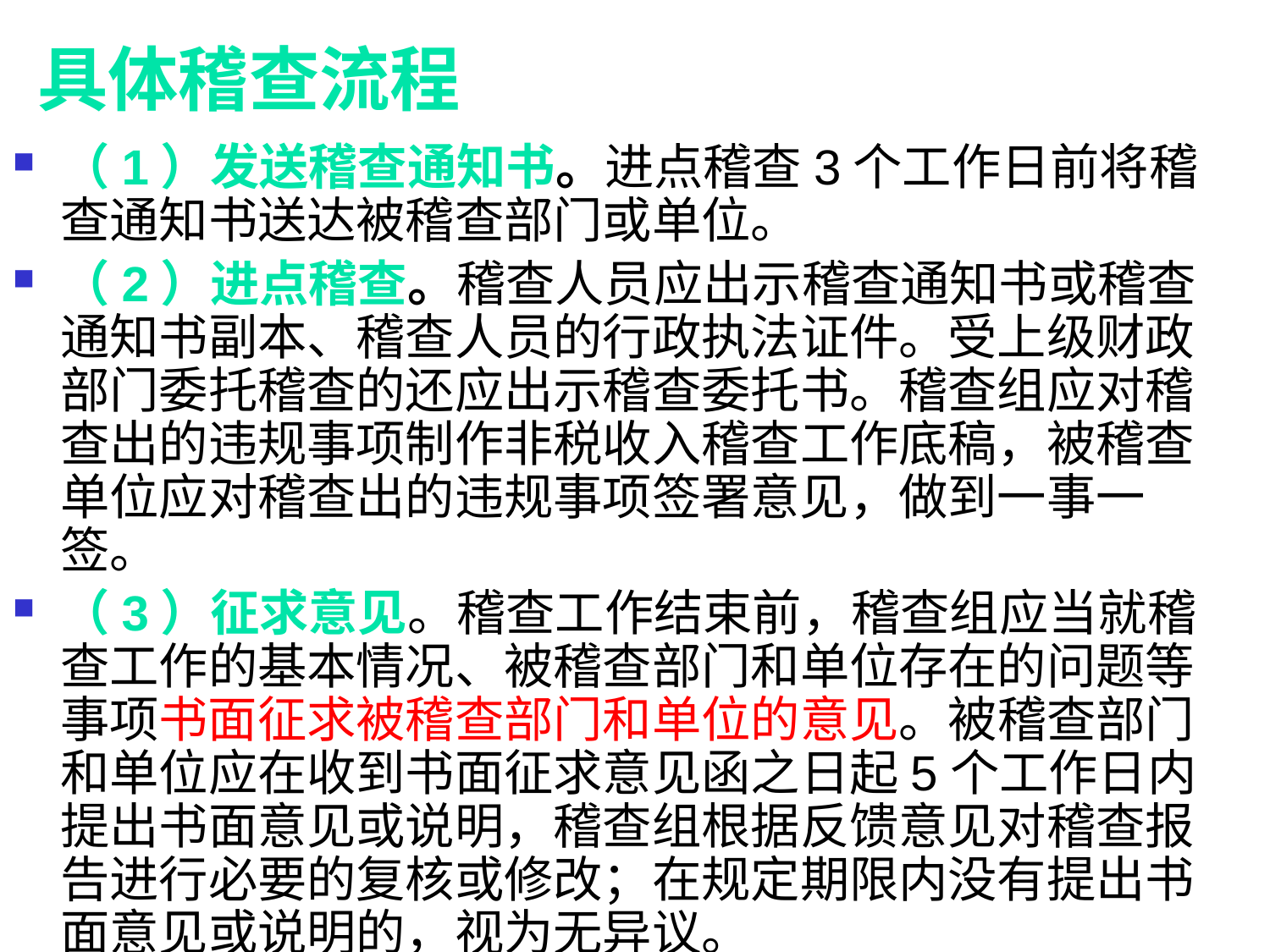

# 具体稽查流程
（1）发送稽查通知书。进点稽查3个工作日前将稽查通知书送达被稽查部门或单位。
（2）进点稽查。稽查人员应出示稽查通知书或稽查通知书副本、稽查人员的行政执法证件。受上级财政部门委托稽查的还应出示稽查委托书。稽查组应对稽查出的违规事项制作非税收入稽查工作底稿，被稽查单位应对稽查出的违规事项签署意见，做到一事一签。
（3）征求意见。稽查工作结束前，稽查组应当就稽查工作的基本情况、被稽查部门和单位存在的问题等事项书面征求被稽查部门和单位的意见。被稽查部门和单位应在收到书面征求意见函之日起5个工作日内提出书面意见或说明，稽查组根据反馈意见对稽查报告进行必要的复核或修改；在规定期限内没有提出书面意见或说明的，视为无异议。